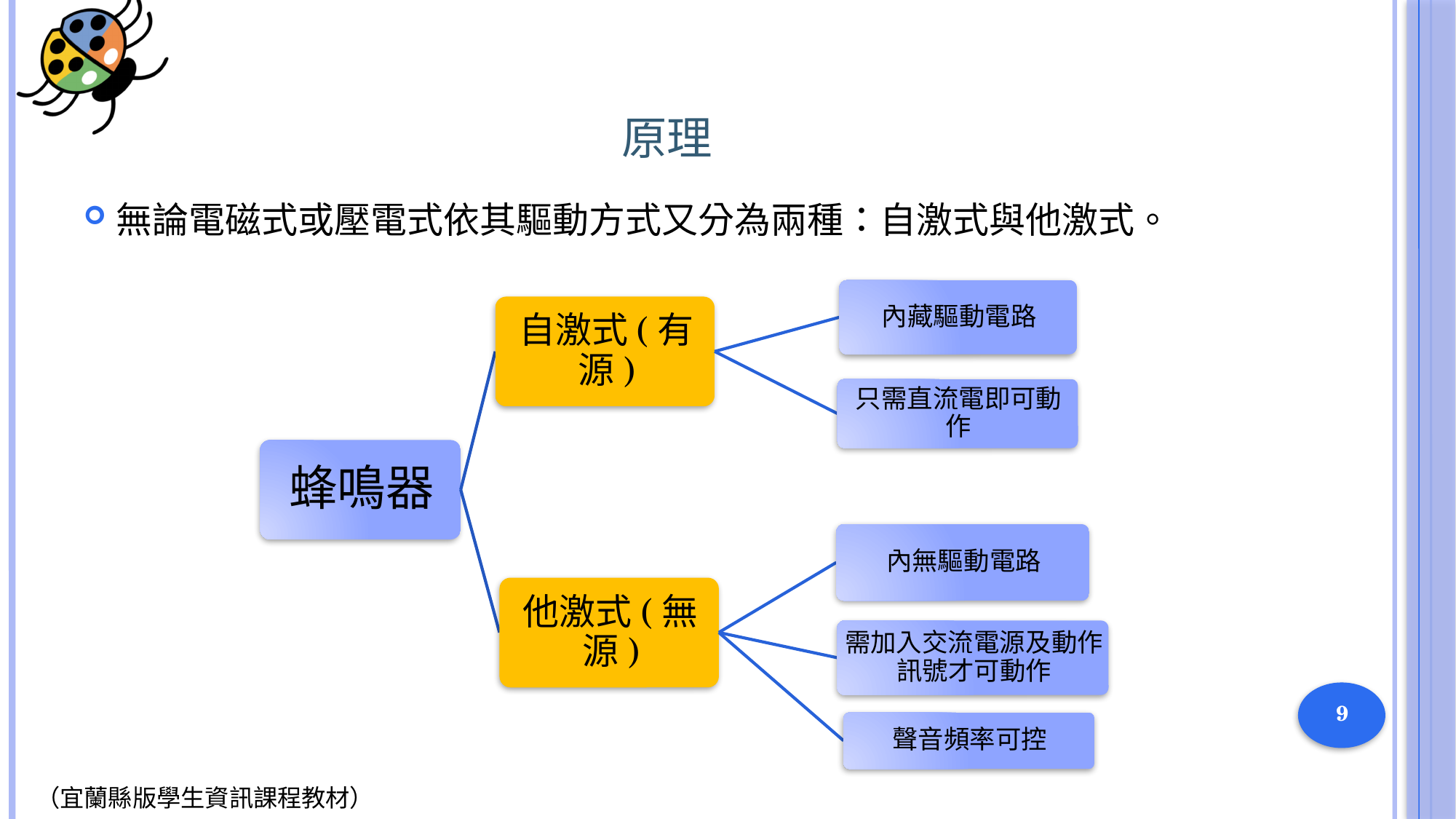

# 原理
無論電磁式或壓電式依其驅動方式又分為兩種：自激式與他激式。
蜂鳴器

自激式(有源)

內藏驅動電路

只需直流電即可動作

他激式(無源)

內無驅動電路

聲音頻率可控

需加入交流電源及動作訊號才可動作
9